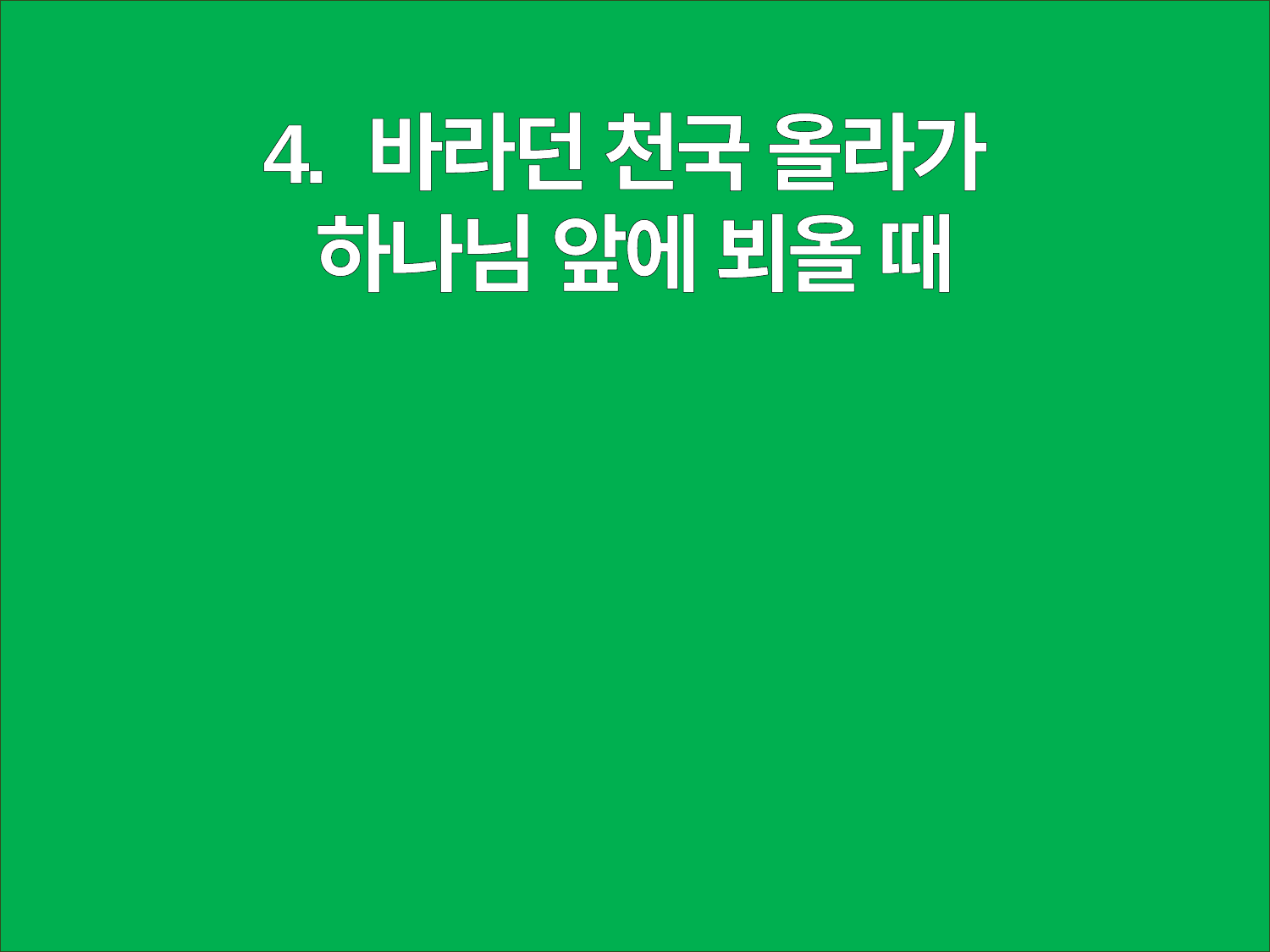

4. 바라던 천국 올라가
하나님 앞에 뵈올 때